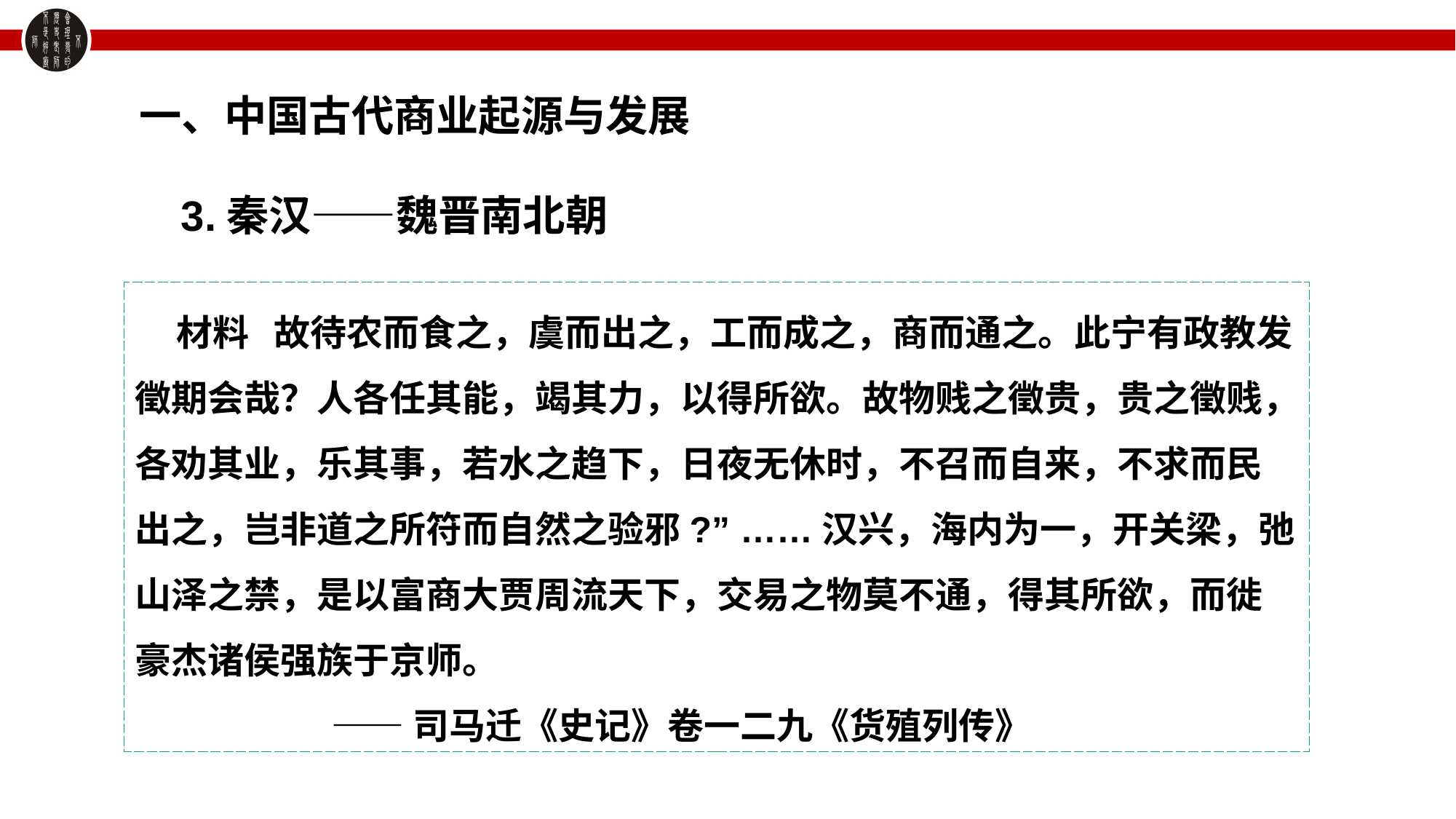

一、中国古代商业起源与发展
3.秦汉——魏晋南北朝
    材料   故待农而食之，虞而出之，工而成之，商而通之。此宁有政教发徵期会哉？人各任其能，竭其力，以得所欲。故物贱之徵贵，贵之徵贱，各劝其业，乐其事，若水之趋下，日夜无休时，不召而自来，不求而民出之，岂非道之所符而自然之验邪?” ……汉兴，海内为一，开关梁，弛山泽之禁，是以富商大贾周流天下，交易之物莫不通，得其所欲，而徙豪杰诸侯强族于京师。
                        ——司马迁《史记》卷一二九《货殖列传》